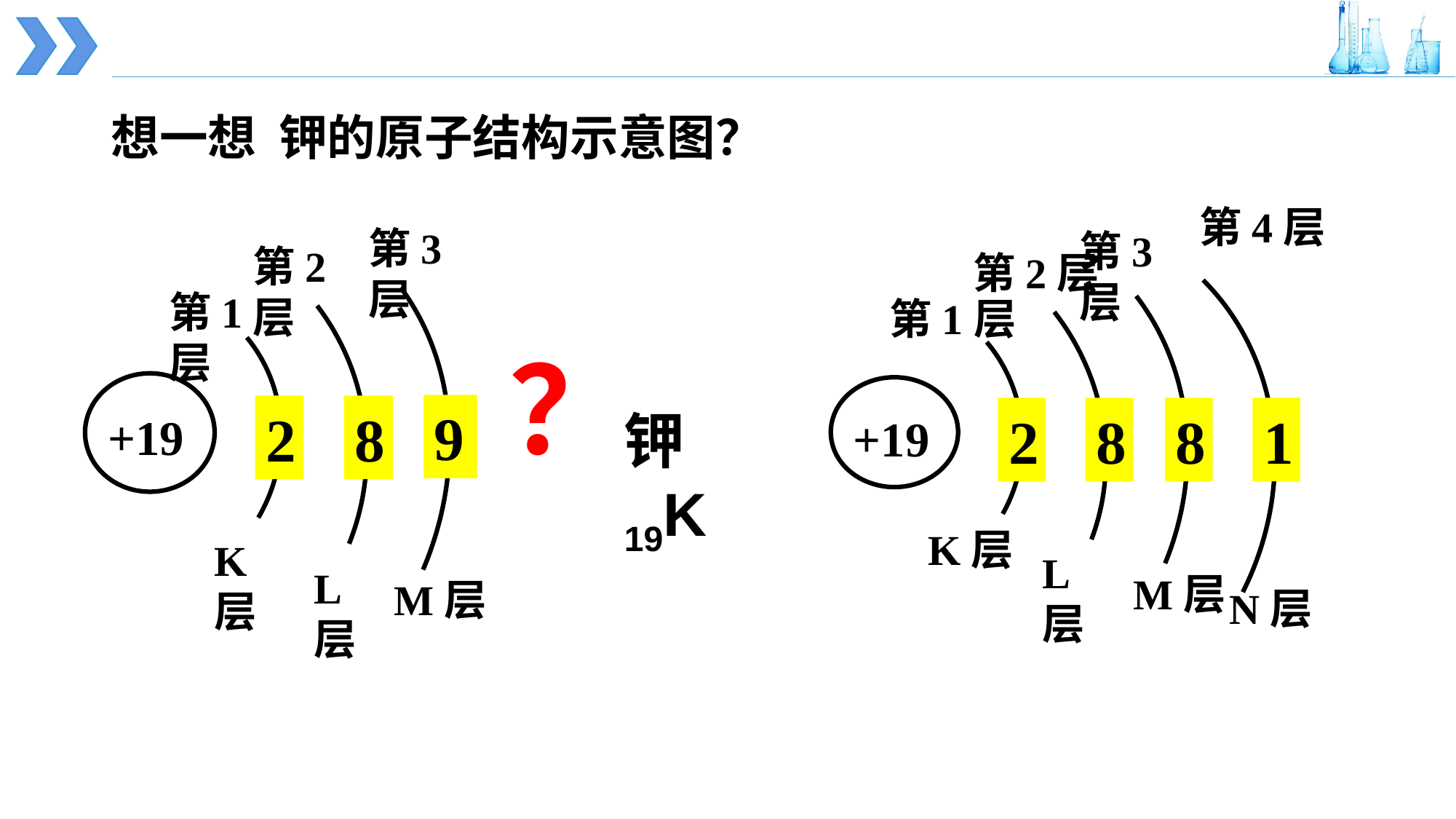

想一想  钾的原子结构示意图？
第4层
第3层
第2层
第1层

2
8
8
1
+19
K层
L层
M层
N层
第3层
第2层
第1层

9
2
8
+19
K层
L层
M层
？
钾19K